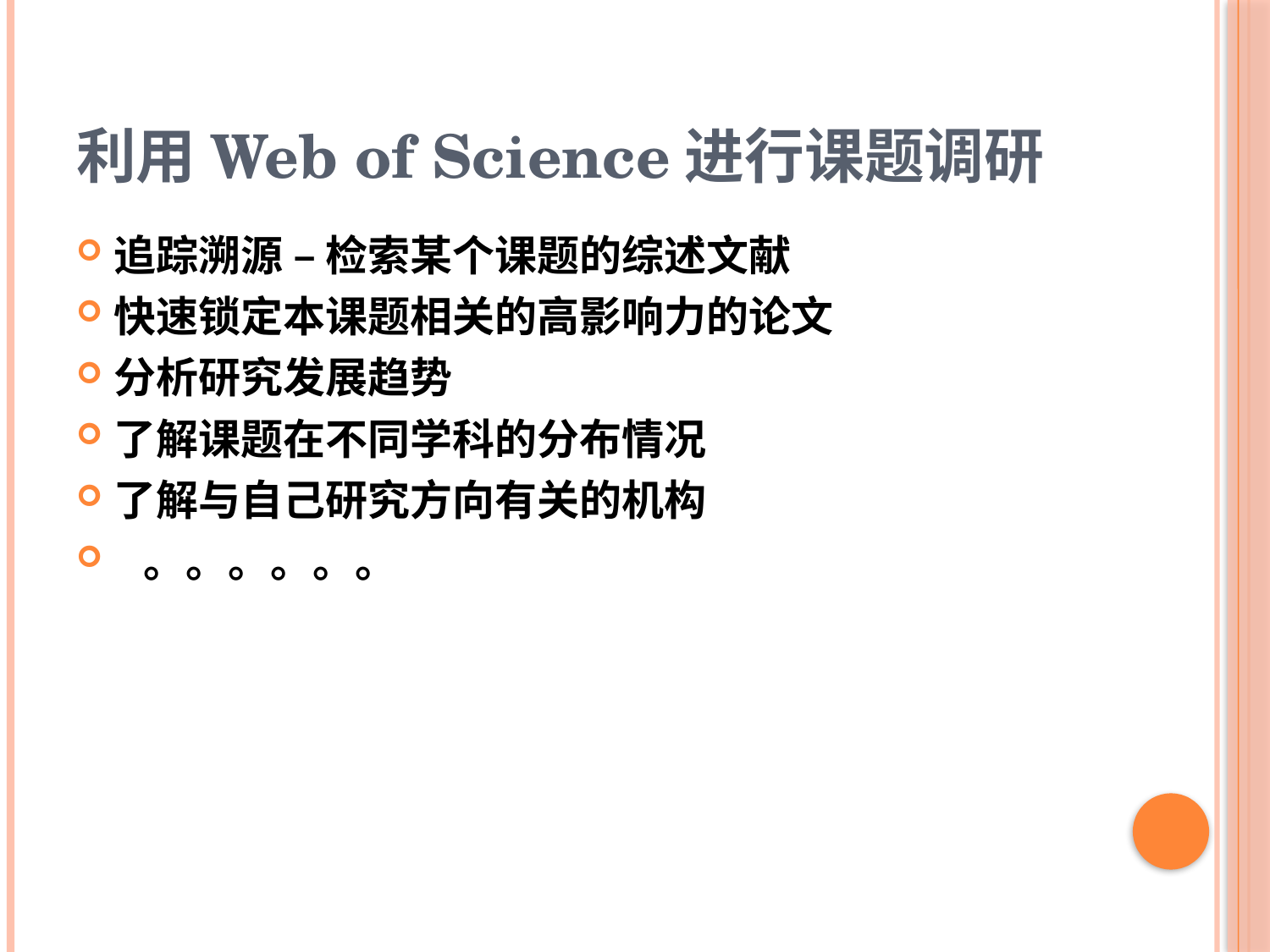

利用Web of Science进行课题调研
追踪溯源 – 检索某个课题的综述文献
快速锁定本课题相关的高影响力的论文
分析研究发展趋势
了解课题在不同学科的分布情况
了解与自己研究方向有关的机构
  。。。。。。